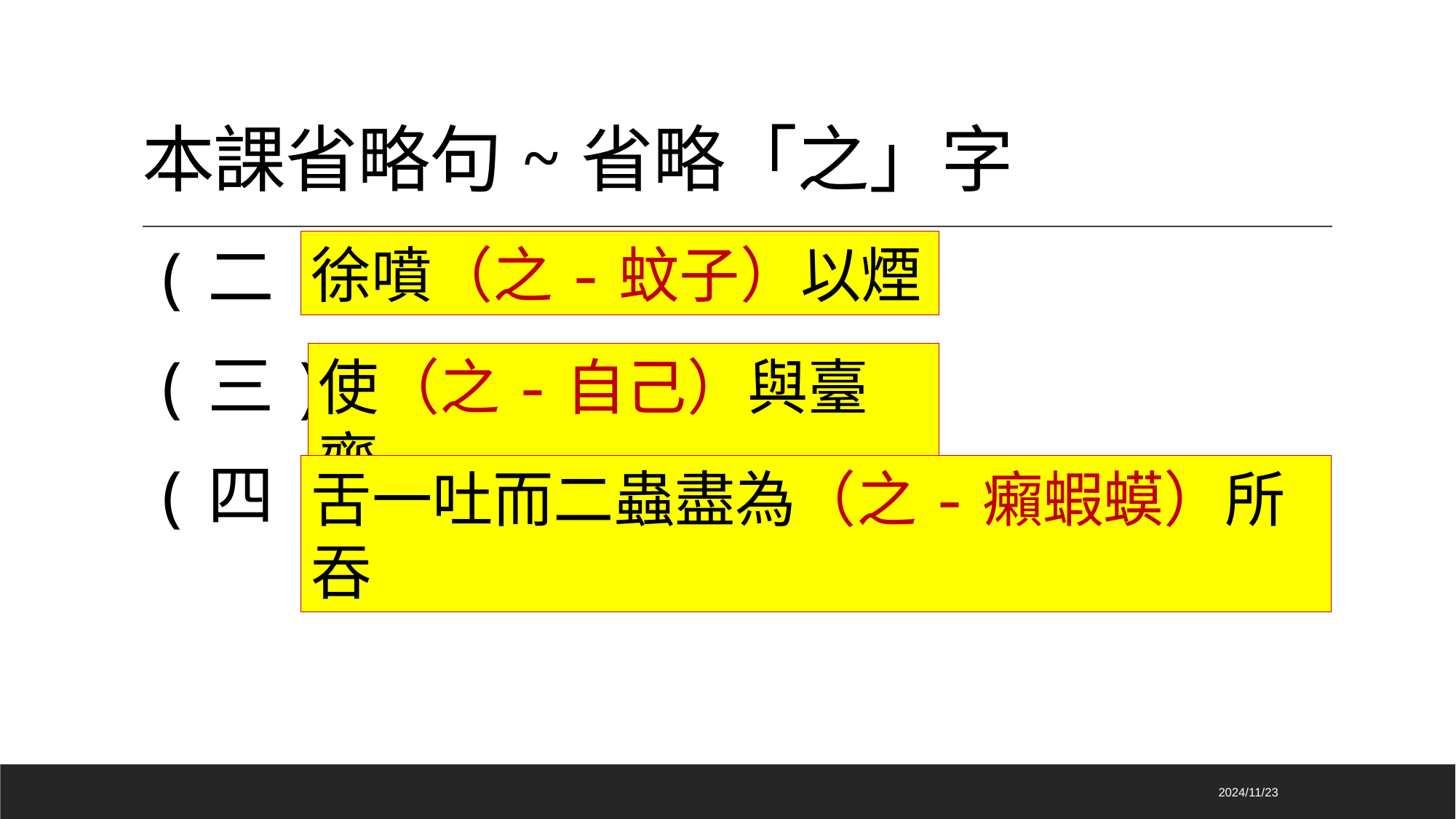

# 本課省略句~省略「之」字
(二)徐噴以煙
(三)使與臺齊
(四)舌一吐而二蟲盡為所吞

徐噴（之-蚊子）以煙
使（之-自己）與臺齊
舌一吐而二蟲盡為（之-癩蝦蟆）所吞
2024/11/23